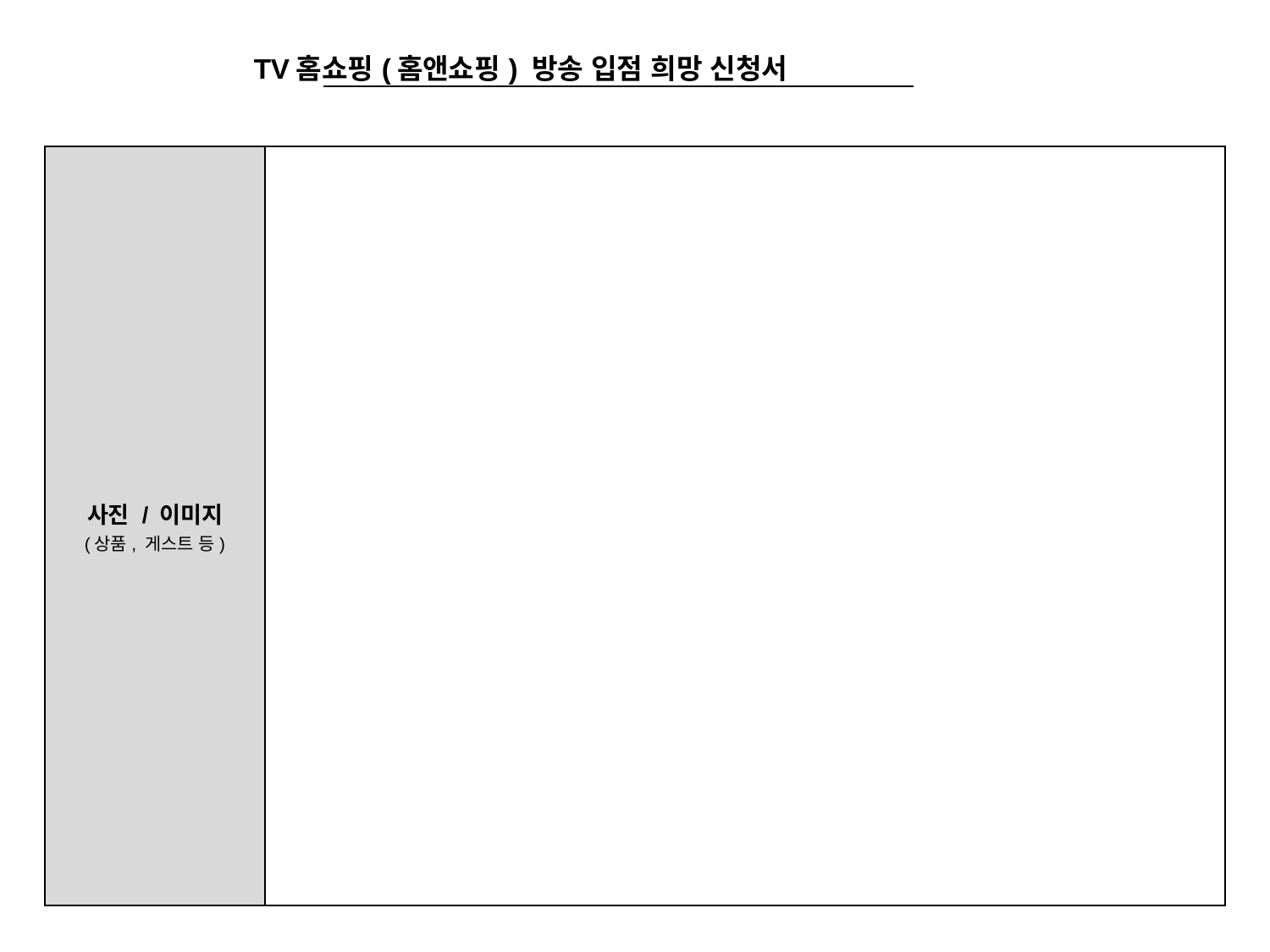

| TV홈쇼핑(홈앤쇼핑) 방송 입점 희망 신청서 |  |  |  |  |  |
| --- | --- | --- | --- | --- | --- |
|  |  |  |  |  |  |
| 사진 / 이미지 (상품, 게스트 등) |  |
| --- | --- |